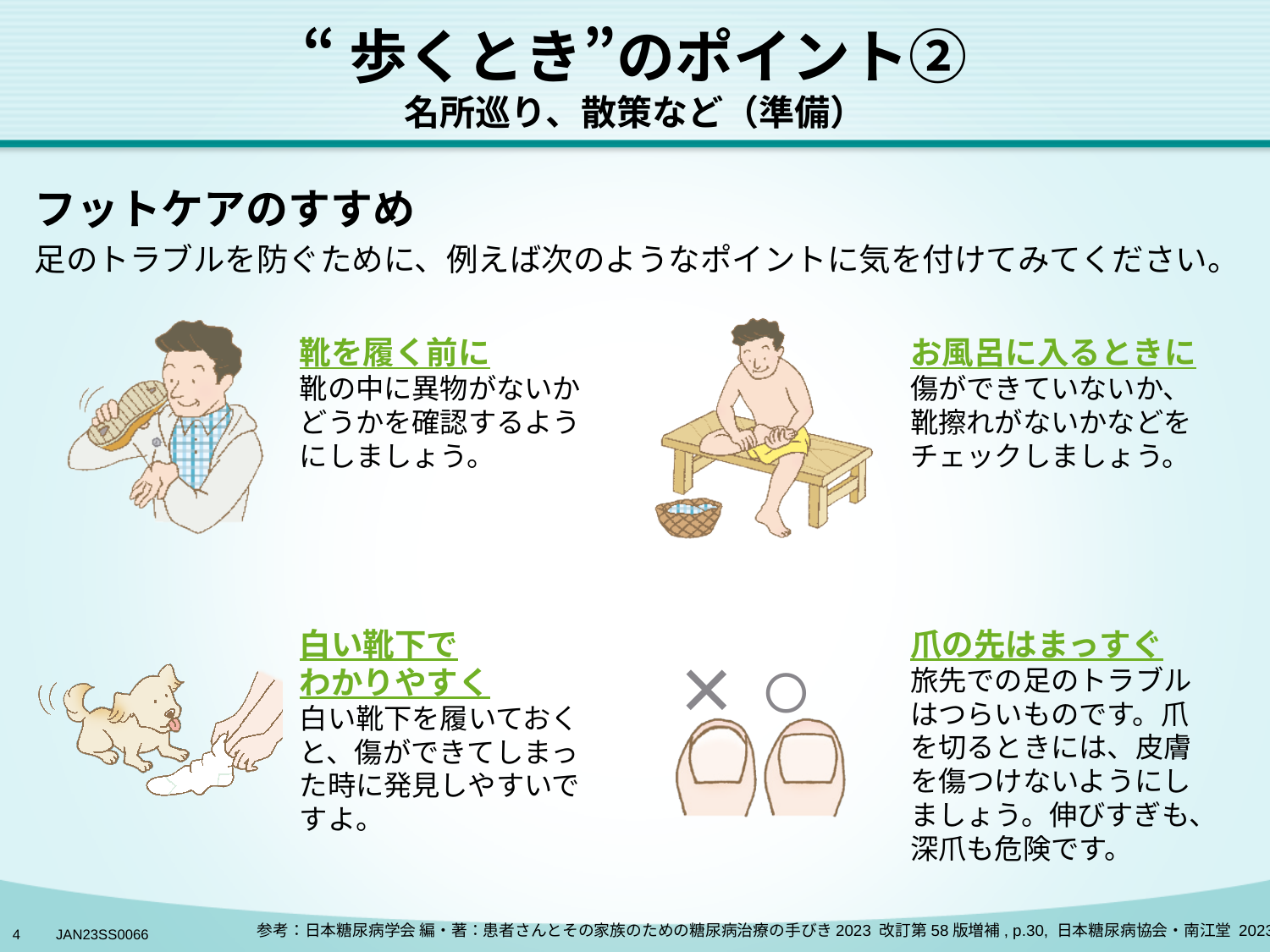

# “歩くとき”のポイント② 名所巡り、散策など（準備）
フットケアのすすめ
足のトラブルを防ぐために、例えば次のようなポイントに気を付けてみてください。

靴を履く前に
靴の中に異物がないかどうかを確認するようにしましょう。
お風呂に入るときに傷ができていないか、靴擦れがないかなどをチェックしましょう。
白い靴下で
わかりやすく
白い靴下を履いておくと、傷ができてしまった時に発見しやすいですよ。
爪の先はまっすぐ
旅先での足のトラブルはつらいものです。爪を切るときには、皮膚を傷つけないようにしましょう。伸びすぎも、深爪も危険です。
×
○

参考：日本糖尿病学会 編・著：患者さんとその家族のための糖尿病治療の手びき2023 改訂第58版増補, p.30, 日本糖尿病協会・南江堂 2023
4